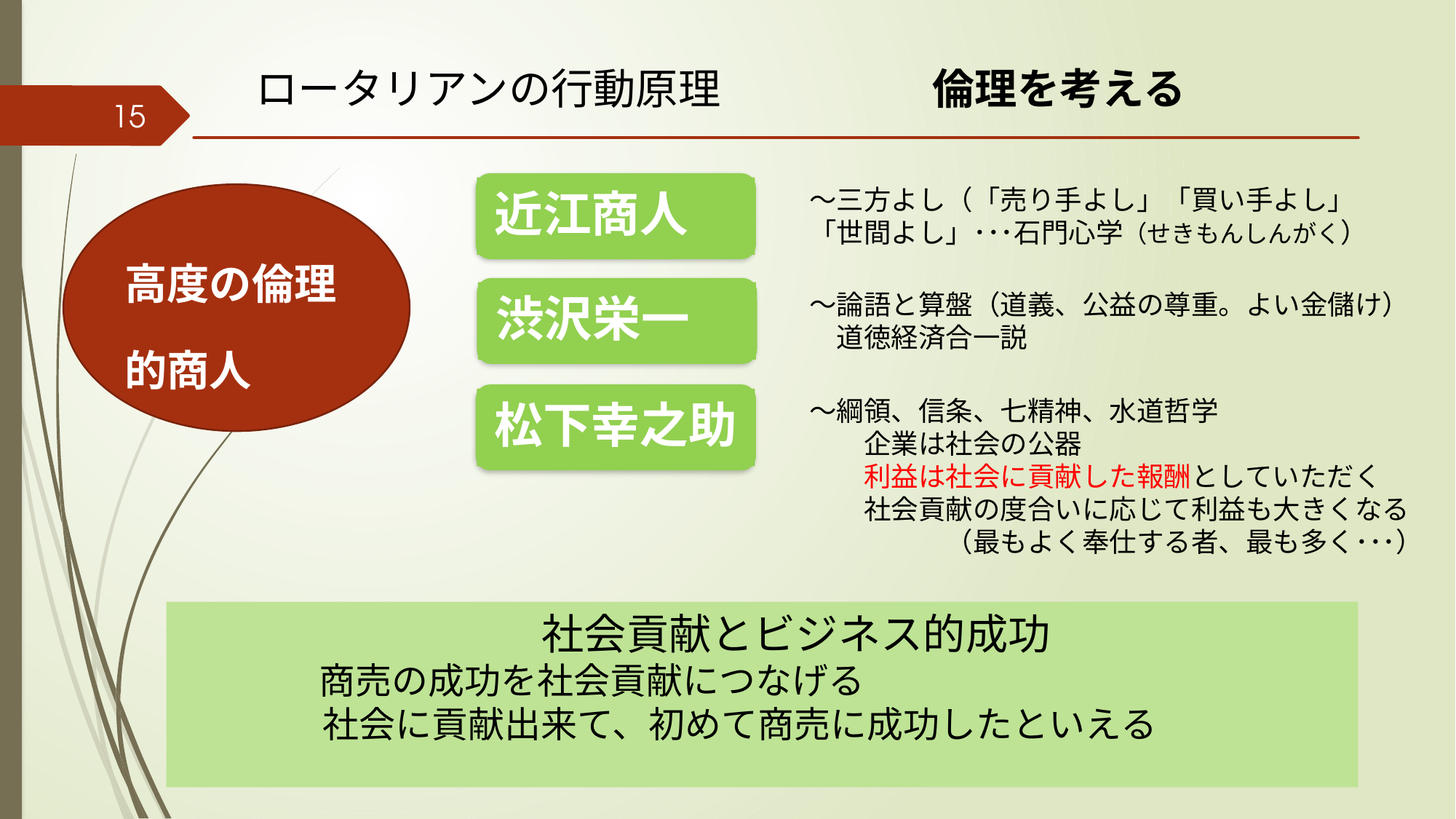

ロータリアンの行動原理　　　　　倫理を考える
15

近江商人
～三方よし（「売り手よし」「買い手よし」「世間よし」･･･石門心学（せきもんしんがく）
高度の倫理的商人

渋沢栄一
～論語と算盤（道義、公益の尊重。よい金儲け）
　道徳経済合一説

松下幸之助
～綱領、信条、七精神、水道哲学
　　企業は社会の公器
　　利益は社会に貢献した報酬としていただく
　　社会貢献の度合いに応じて利益も大きくなる
　　　　　（最もよく奉仕する者、最も多く･･･）
　　　　　　　　　　　　社会貢献とビジネス的成功
　　　　   商売の成功を社会貢献につなげる
　　　　社会に貢献出来て、初めて商売に成功したといえる